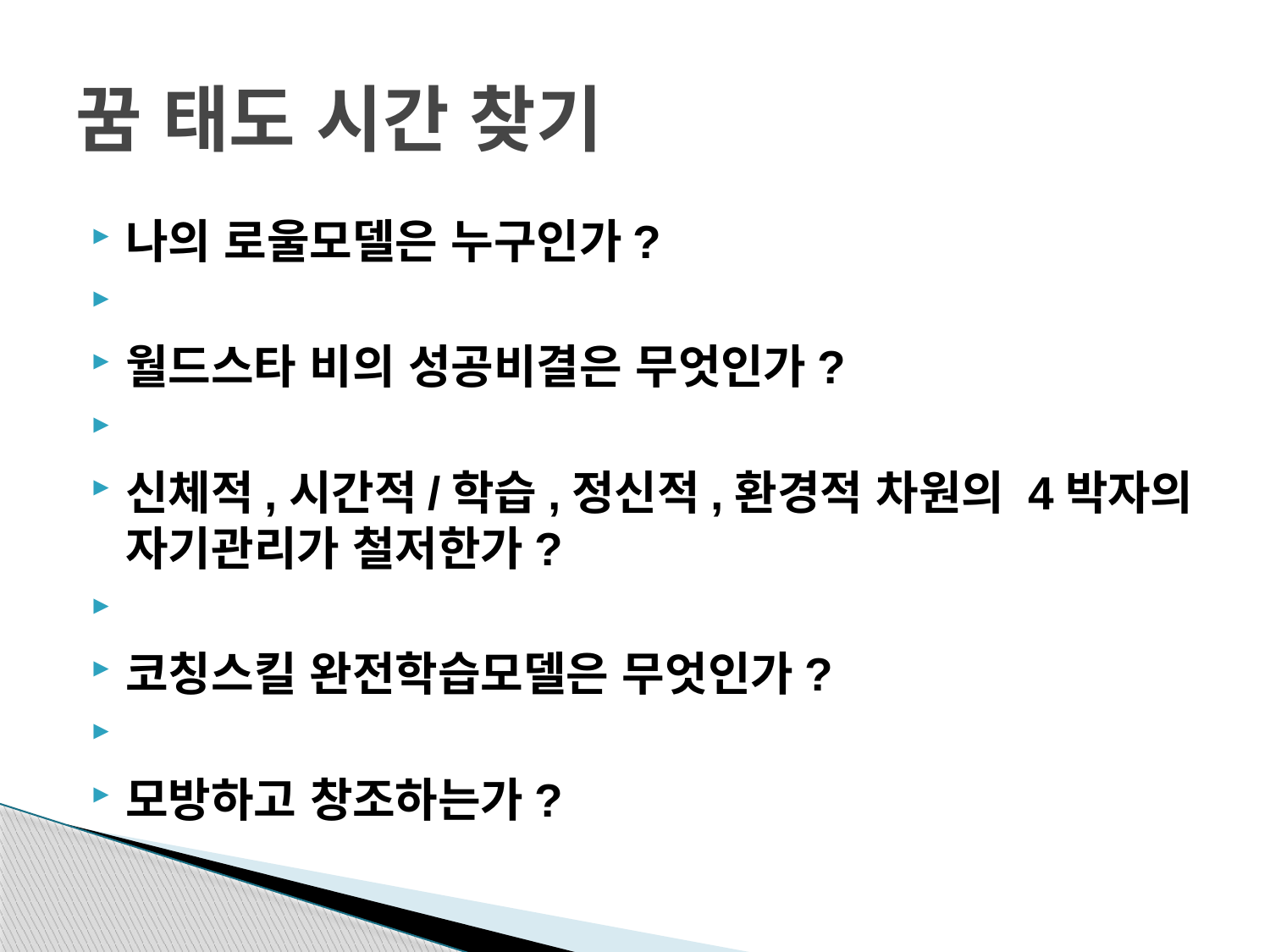

# 꿈 태도 시간 찾기
나의 로울모델은 누구인가?

월드스타 비의 성공비결은 무엇인가?

신체적,시간적/학습,정신적,환경적 차원의 4박자의 자기관리가 철저한가?

코칭스킬 완전학습모델은 무엇인가?

모방하고 창조하는가?